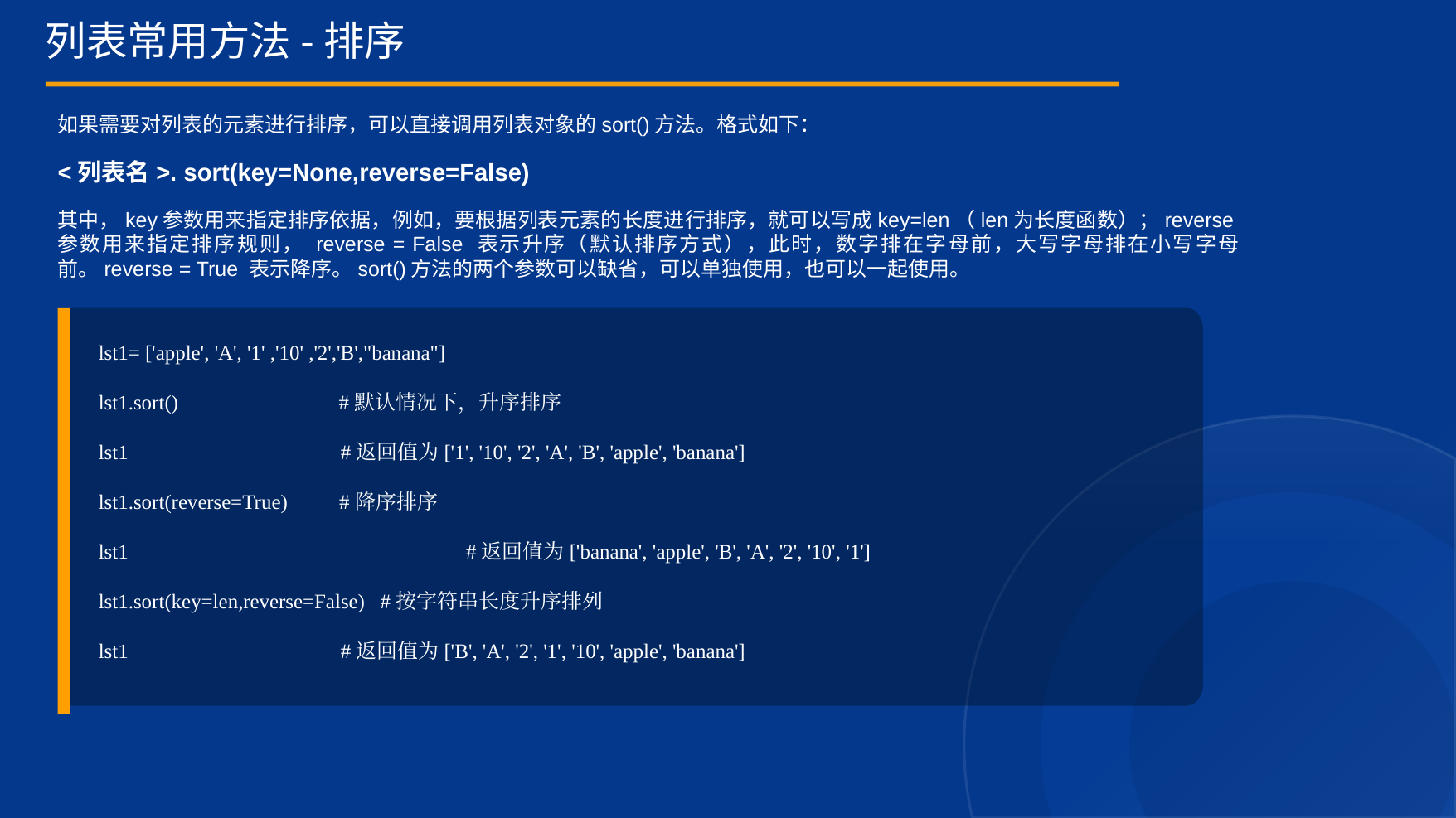

列表常用方法-排序

如果需要对列表的元素进行排序，可以直接调用列表对象的sort()方法。格式如下：
<列表名>. sort(key=None,reverse=False)
其中，key参数用来指定排序依据，例如，要根据列表元素的长度进行排序，就可以写成key=len（len为长度函数）；reverse参数用来指定排序规则， reverse = False 表示升序（默认排序方式），此时，数字排在字母前，大写字母排在小写字母前。reverse = True 表示降序。sort()方法的两个参数可以缺省，可以单独使用，也可以一起使用。

lst1= ['apple', 'A', '1' ,'10' ,'2','B',"banana"]
lst1.sort()                               #默认情况下，升序排序
lst1                                         #返回值为['1', '10', '2', 'A', 'B', 'apple', 'banana']
lst1.sort(reverse=True)          #降序排序
lst1			           #返回值为['banana', 'apple', 'B', 'A', '2', '10', '1']
lst1.sort(key=len,reverse=False)   #按字符串长度升序排列
lst1                                         #返回值为['B', 'A', '2', '1', '10', 'apple', 'banana']